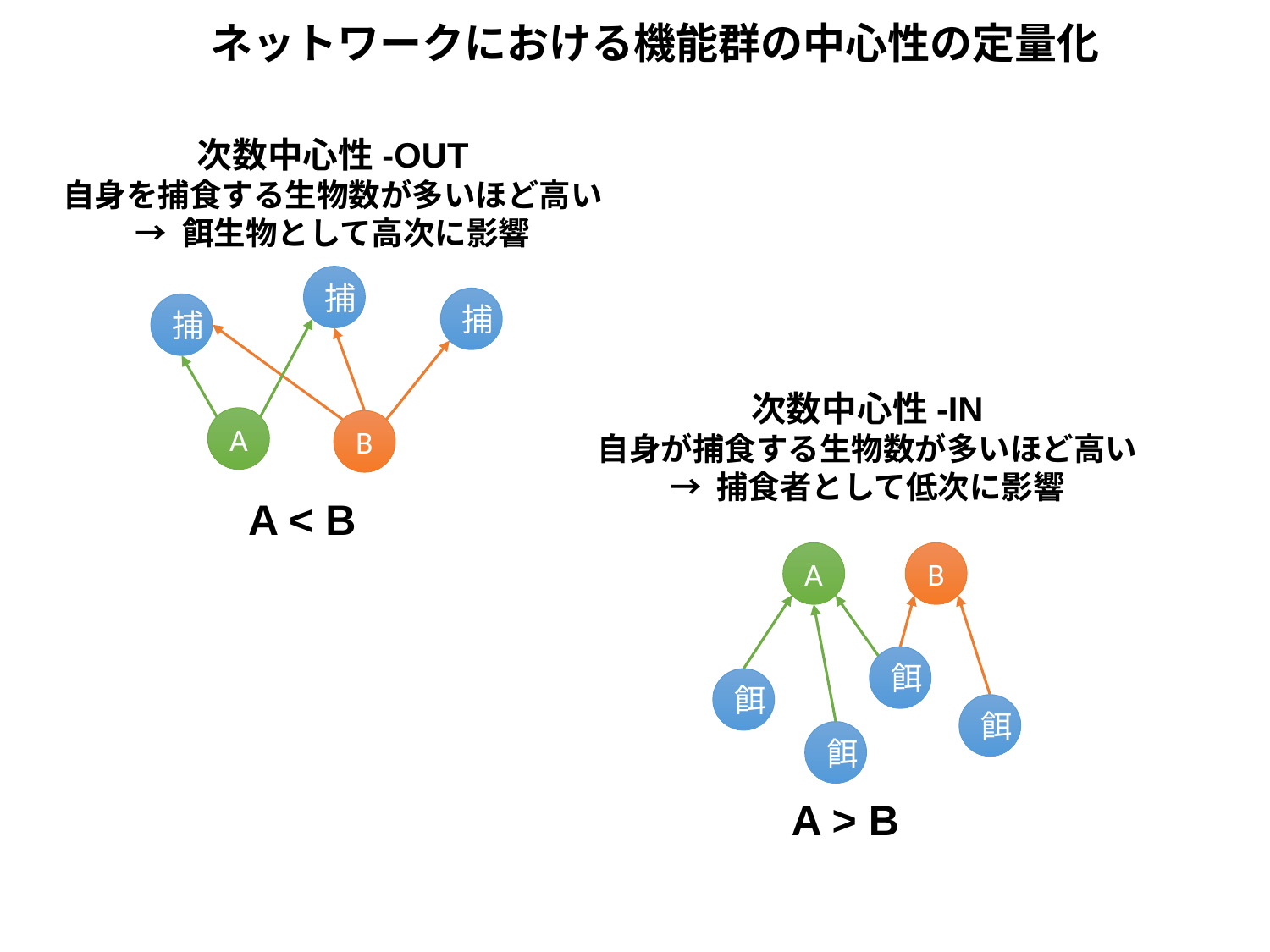

ネットワークにおける機能群の中心性の定量化
次数中心性-OUT
自身を捕食する生物数が多いほど高い
→ 餌生物として高次に影響
捕
捕
捕
次数中心性-IN
自身が捕食する生物数が多いほど高い
→ 捕食者として低次に影響
A
B
A < B
A
B
餌
餌
餌
餌
A > B